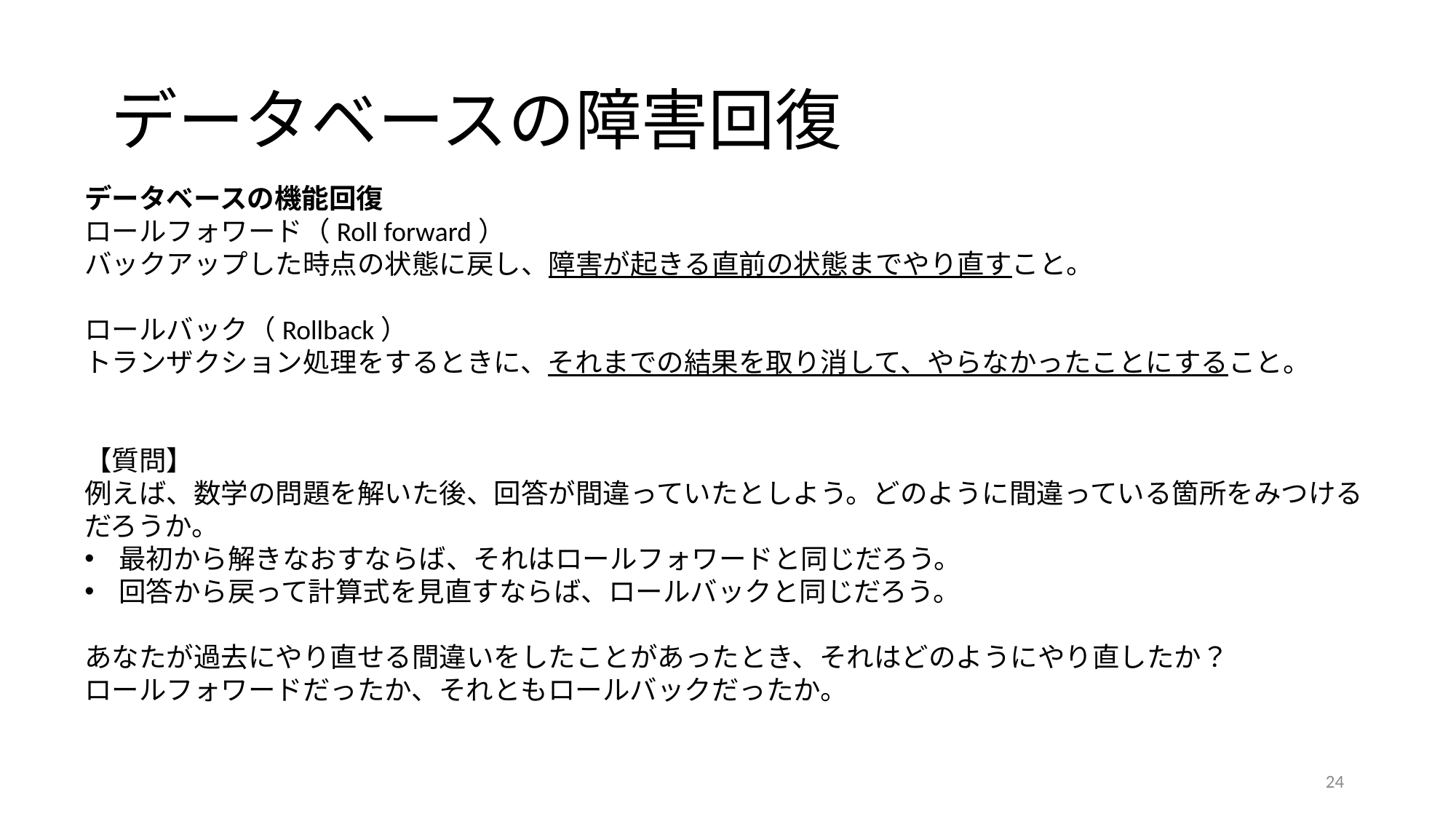

# データベースの障害回復
データベースの機能回復
ロールフォワード（Roll forward）
バックアップした時点の状態に戻し、障害が起きる直前の状態までやり直すこと。

ロールバック（Rollback）
トランザクション処理をするときに、それまでの結果を取り消して、やらなかったことにすること。

【質問】
例えば、数学の問題を解いた後、回答が間違っていたとしよう。どのように間違っている箇所をみつけるだろうか。
最初から解きなおすならば、それはロールフォワードと同じだろう。
回答から戻って計算式を見直すならば、ロールバックと同じだろう。

あなたが過去にやり直せる間違いをしたことがあったとき、それはどのようにやり直したか？
ロールフォワードだったか、それともロールバックだったか。

24